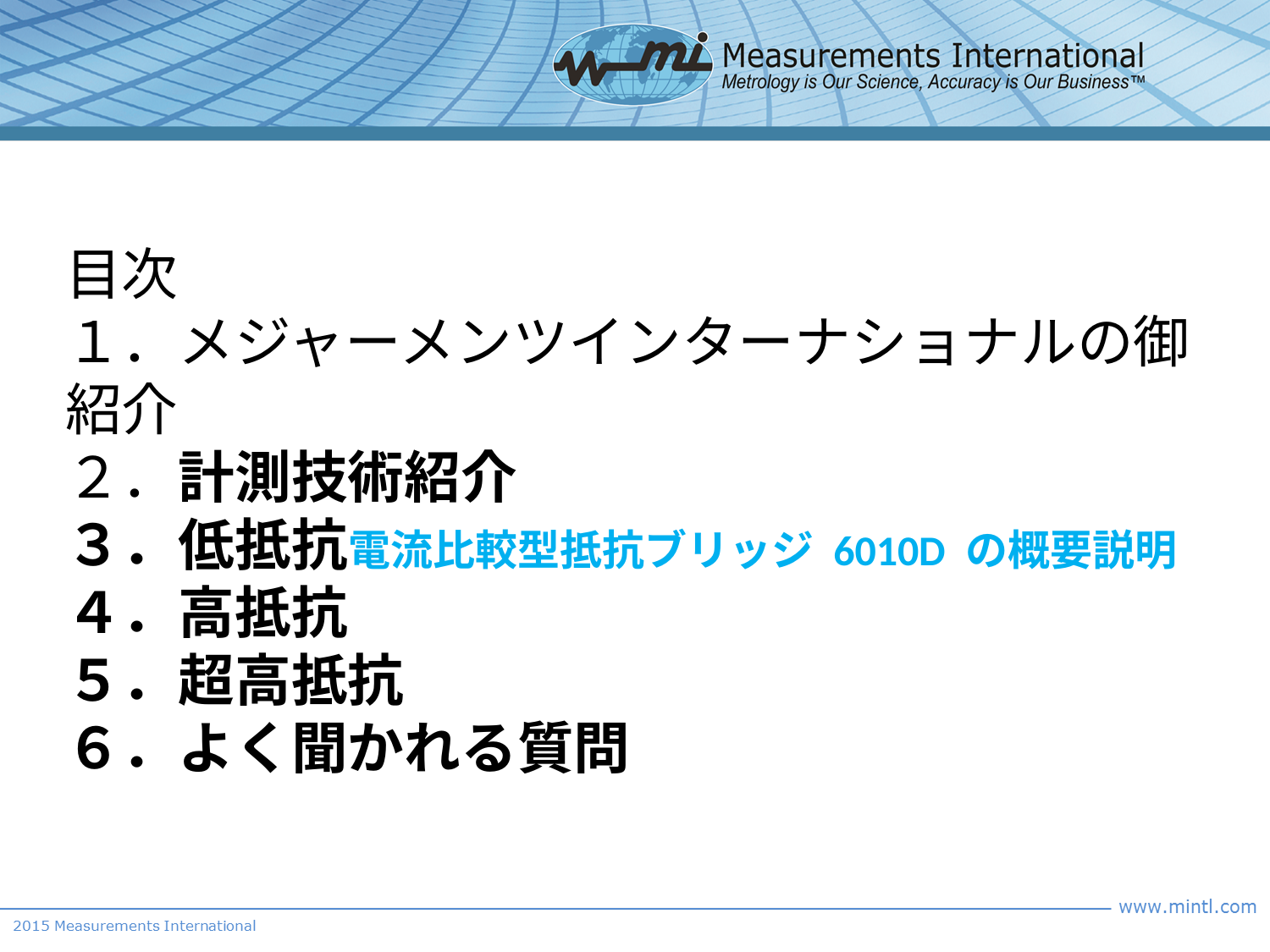

目次
１．メジャーメンツインターナショナルの御紹介
２．計測技術紹介
３．低抵抗電流比較型抵抗ブリッジ 6010D の概要説明
４．高抵抗
５．超高抵抗
６．よく聞かれる質問